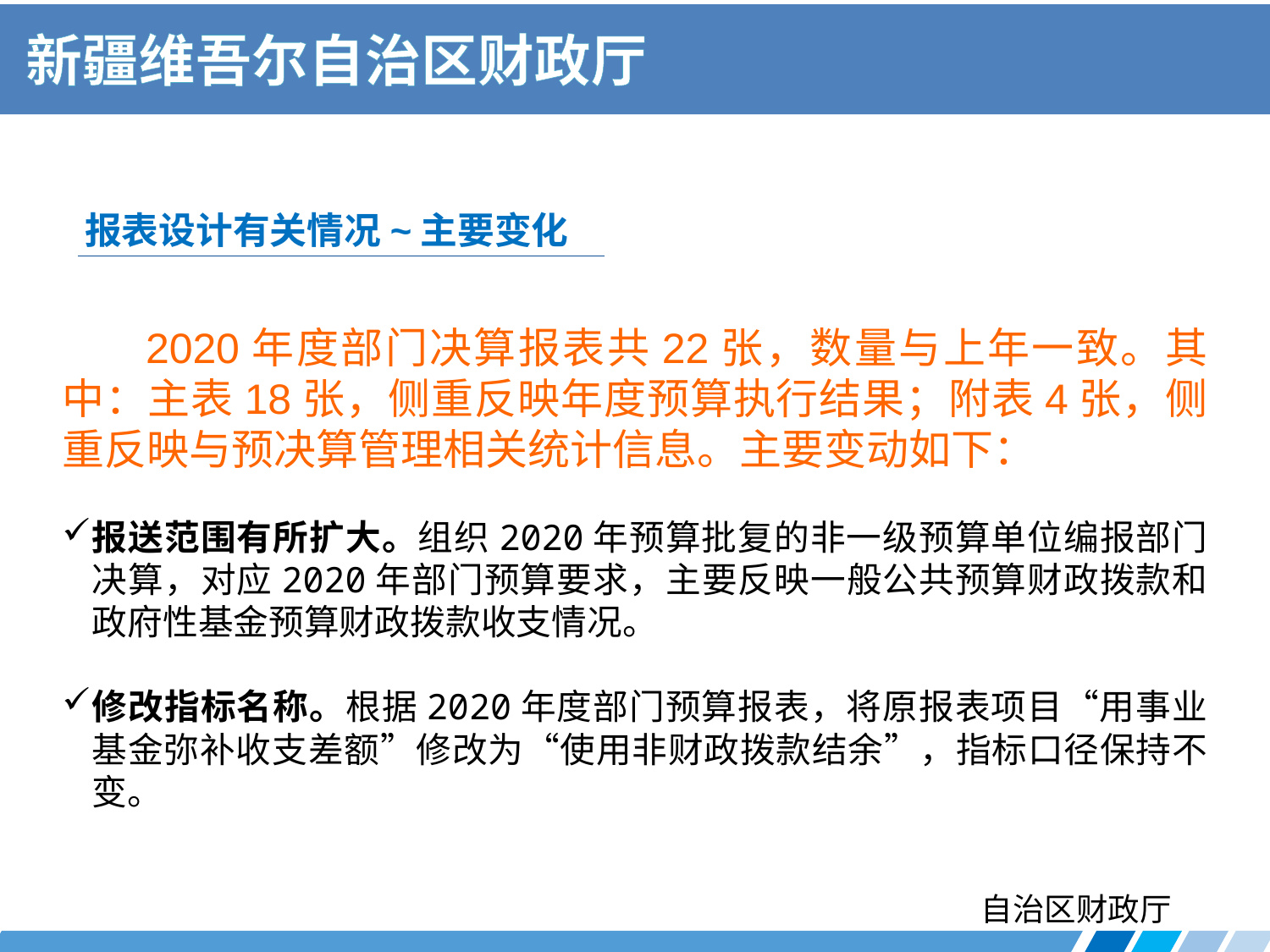

报表设计有关情况~主要变化

      2020年度部门决算报表共22张，数量与上年一致。其中：主表18张，侧重反映年度预算执行结果；附表4张，侧重反映与预决算管理相关统计信息。主要变动如下：

报送范围有所扩大。组织2020年预算批复的非一级预算单位编报部门决算，对应2020年部门预算要求，主要反映一般公共预算财政拨款和政府性基金预算财政拨款收支情况。

修改指标名称。根据2020年度部门预算报表，将原报表项目“用事业基金弥补收支差额”修改为“使用非财政拨款结余”，指标口径保持不变。

7